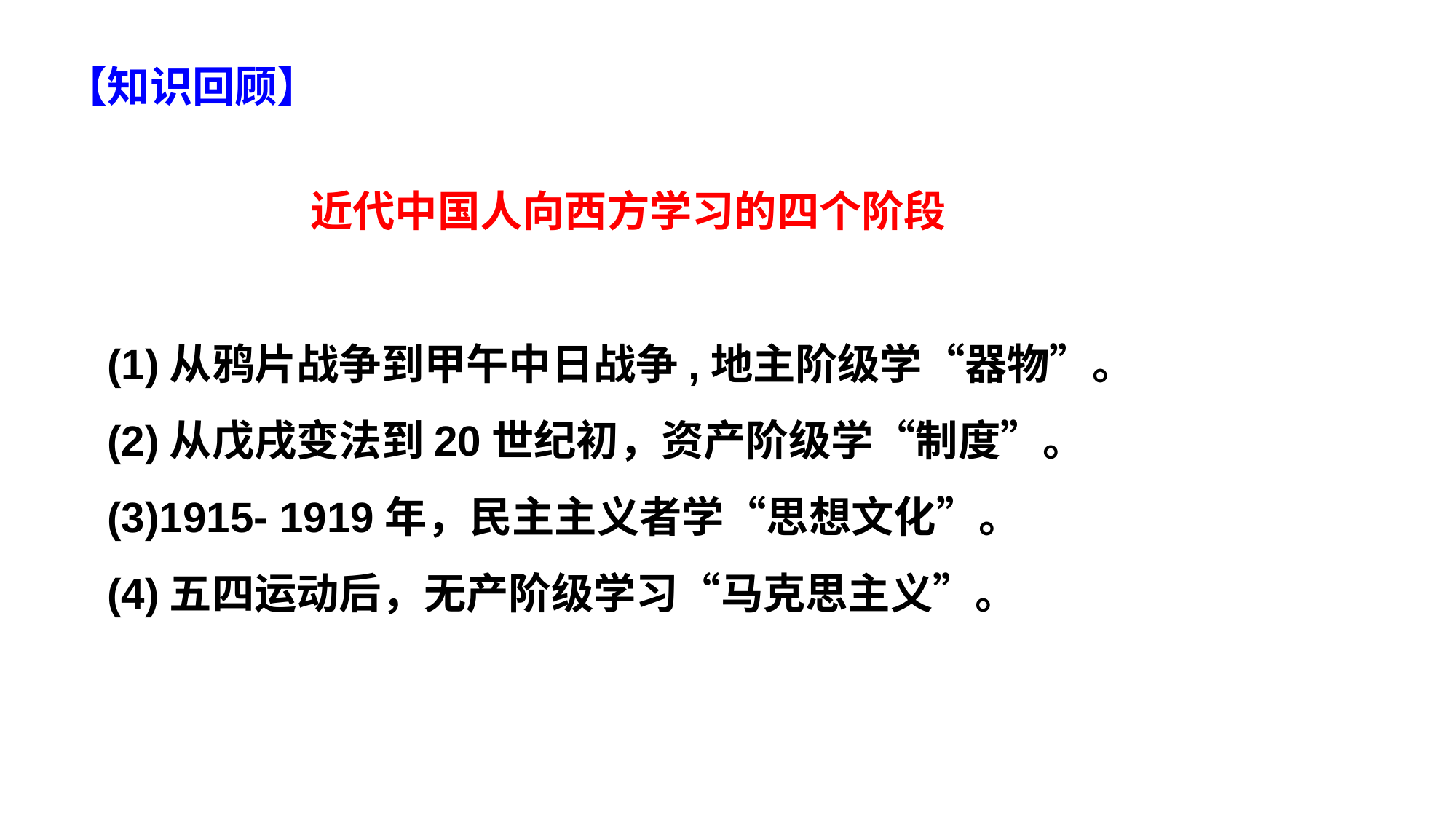

【知识回顾】
                    近代中国人向西方学习的四个阶段

(1)从鸦片战争到甲午中日战争,地主阶级学“器物”。
(2)从戊戌变法到20世纪初，资产阶级学“制度”。
(3)1915- 1919年，民主主义者学“思想文化”。
(4)五四运动后，无产阶级学习“马克思主义”。